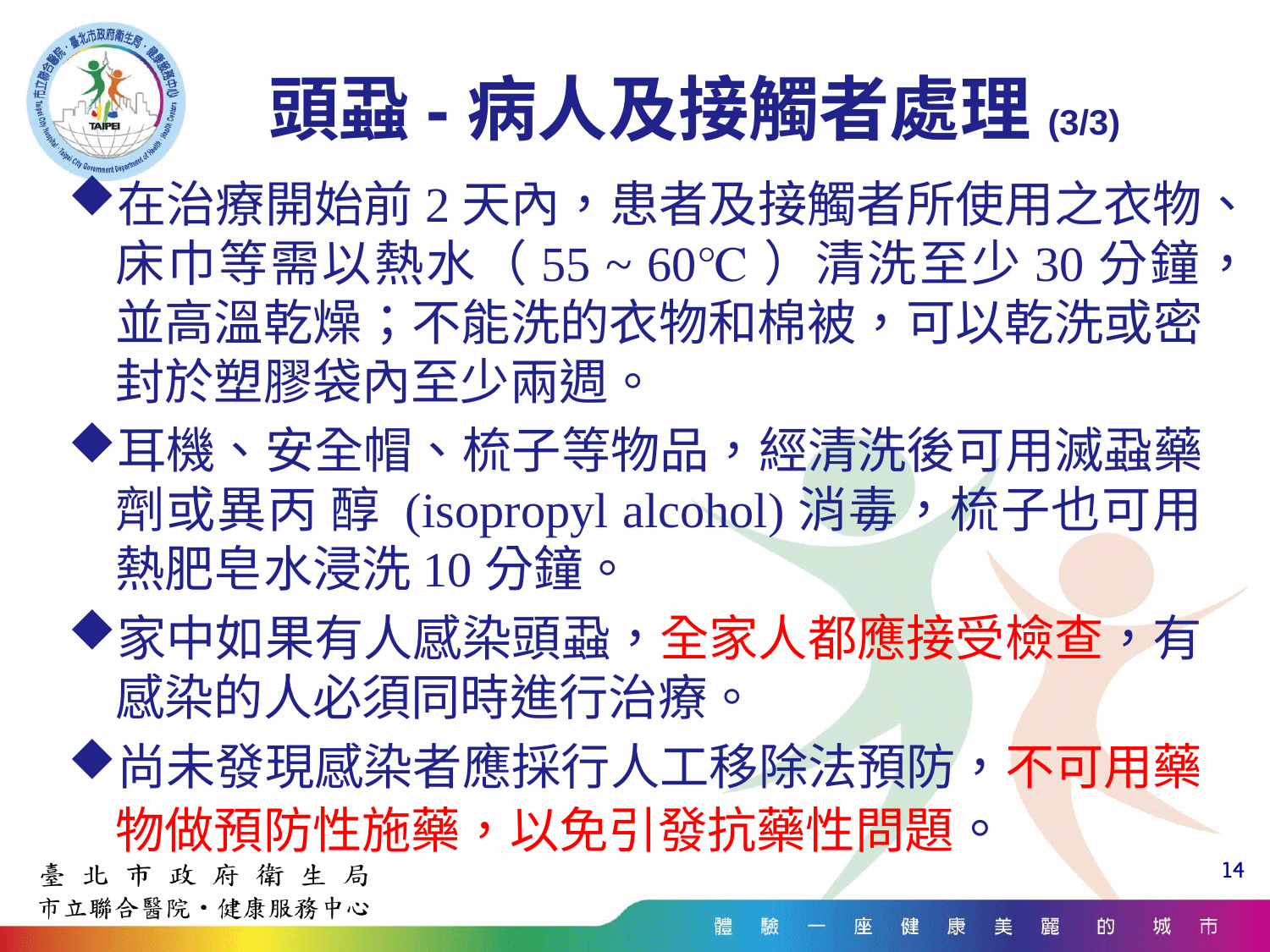

# 頭蝨-病人及接觸者處理(3/3)
在治療開始前2天內，患者及接觸者所使用之衣物、床巾等需以熱水（55 ~ 60℃）清洗至少30分鐘，並高溫乾燥；不能洗的衣物和棉被，可以乾洗或密封於塑膠袋內至少兩週。
耳機、安全帽、梳子等物品，經清洗後可用滅蝨藥劑或異丙 醇 (isopropyl alcohol)消毒，梳子也可用熱肥皂水浸洗10分鐘。
家中如果有人感染頭蝨，全家人都應接受檢查，有感染的人必須同時進行治療。
尚未發現感染者應採行人工移除法預防，不可用藥物做預防性施藥，以免引發抗藥性問題。

14